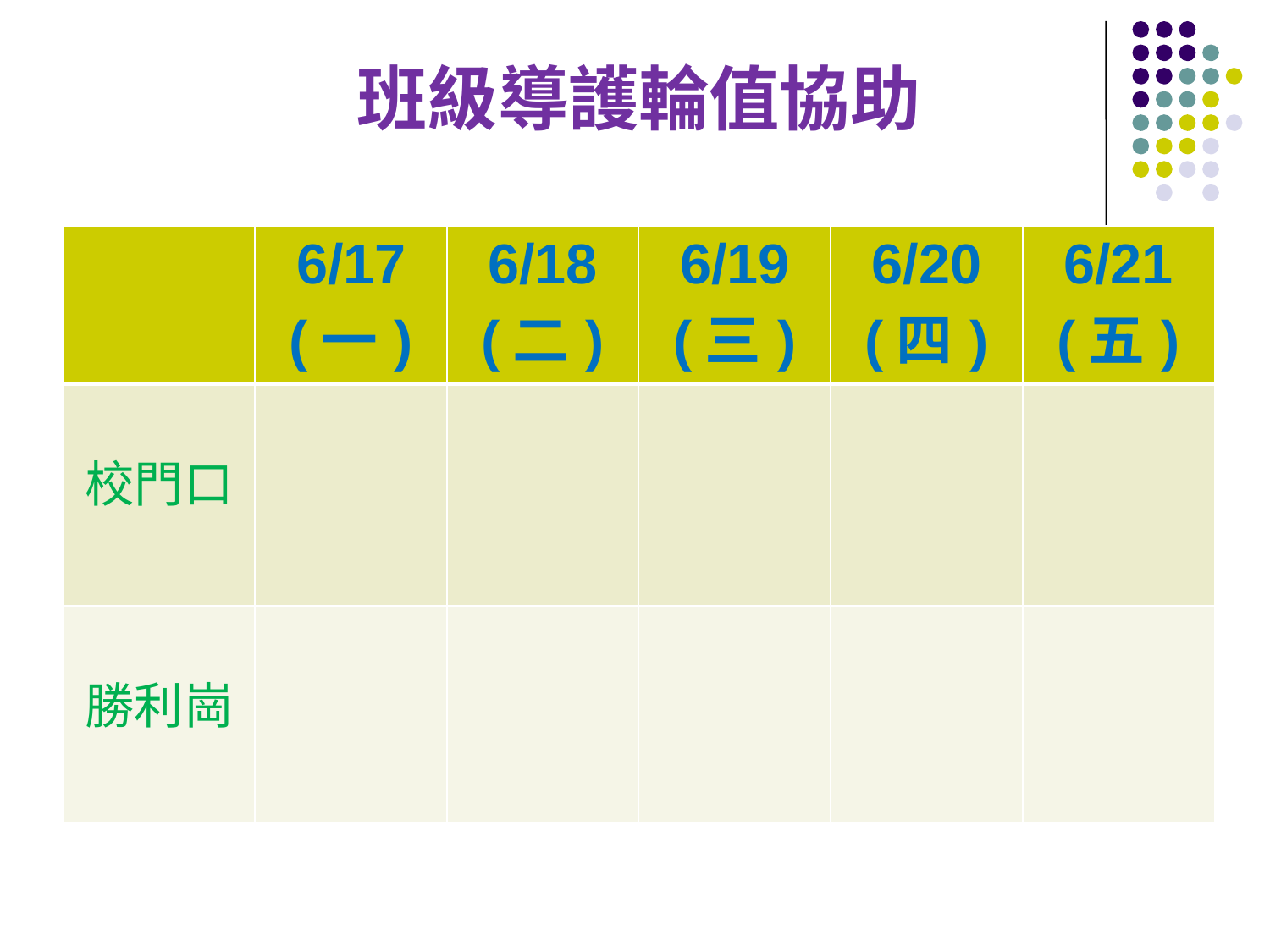

# 班級導護輪值協助
|  | 6/17 (一) | 6/18 (二) | 6/19 (三) | 6/20 (四) | 6/21 (五) |
| --- | --- | --- | --- | --- | --- |
| 校門口 |  |  |  |  |  |
| 勝利崗 |  |  |  |  |  |